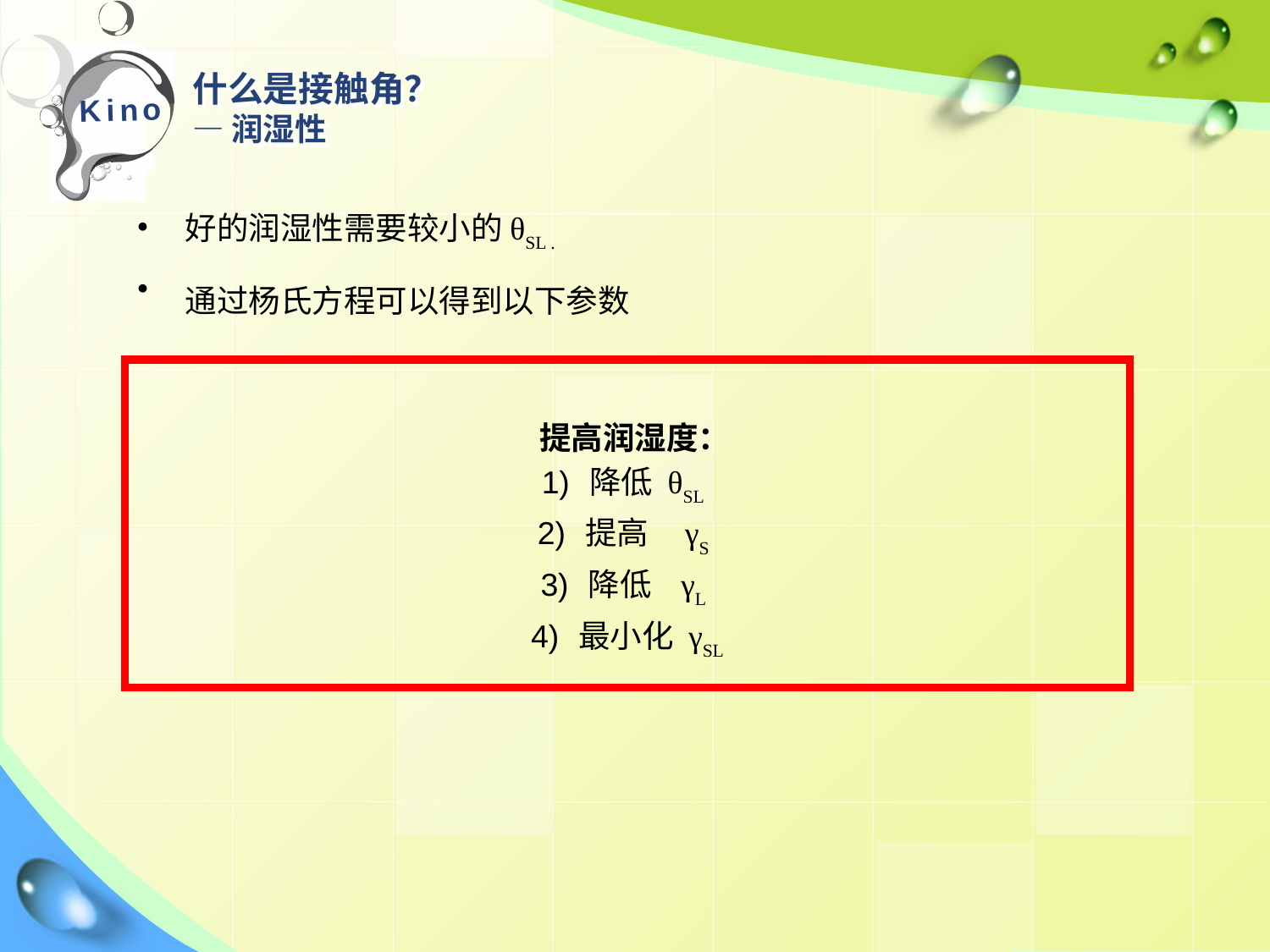

# 什么是接触角？ — 润湿性
好的润湿性需要较小的θSL .
通过杨氏方程可以得到以下参数

 提高润湿度：
降低 θSL
提高    γS
降低   γL
最小化 γSL